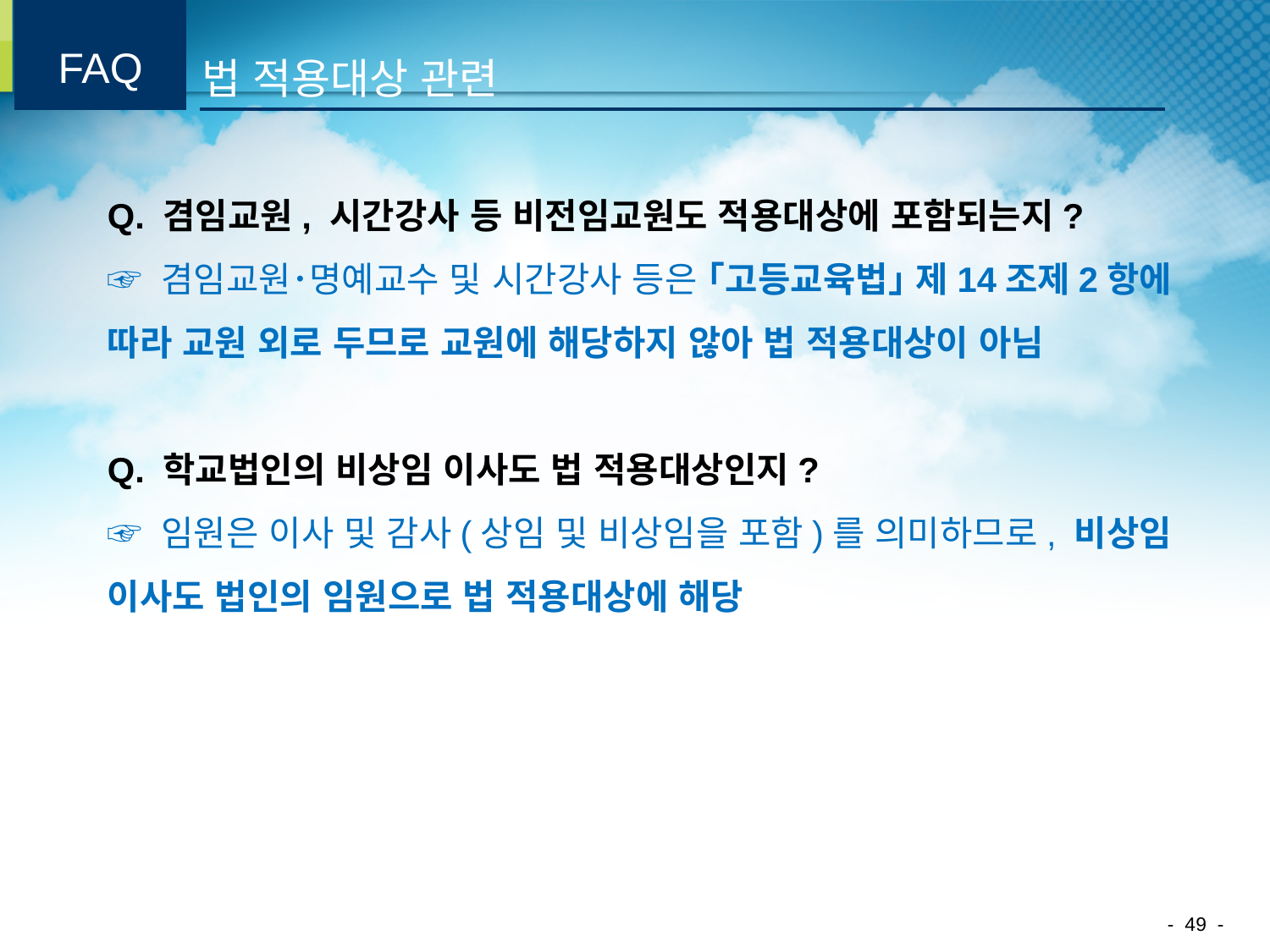

| FAQ |  | 법 적용대상 관련 |
| --- | --- | --- |
Q. 겸임교원, 시간강사 등 비전임교원도 적용대상에 포함되는지?
☞ 겸임교원･명예교수 및 시간강사 등은 ｢고등교육법｣ 제14조제2항에 따라 교원 외로 두므로 교원에 해당하지 않아 법 적용대상이 아님

Q. 학교법인의 비상임 이사도 법 적용대상인지?
☞ 임원은 이사 및 감사(상임 및 비상임을 포함)를 의미하므로, 비상임 이사도 법인의 임원으로 법 적용대상에 해당
-  49  -